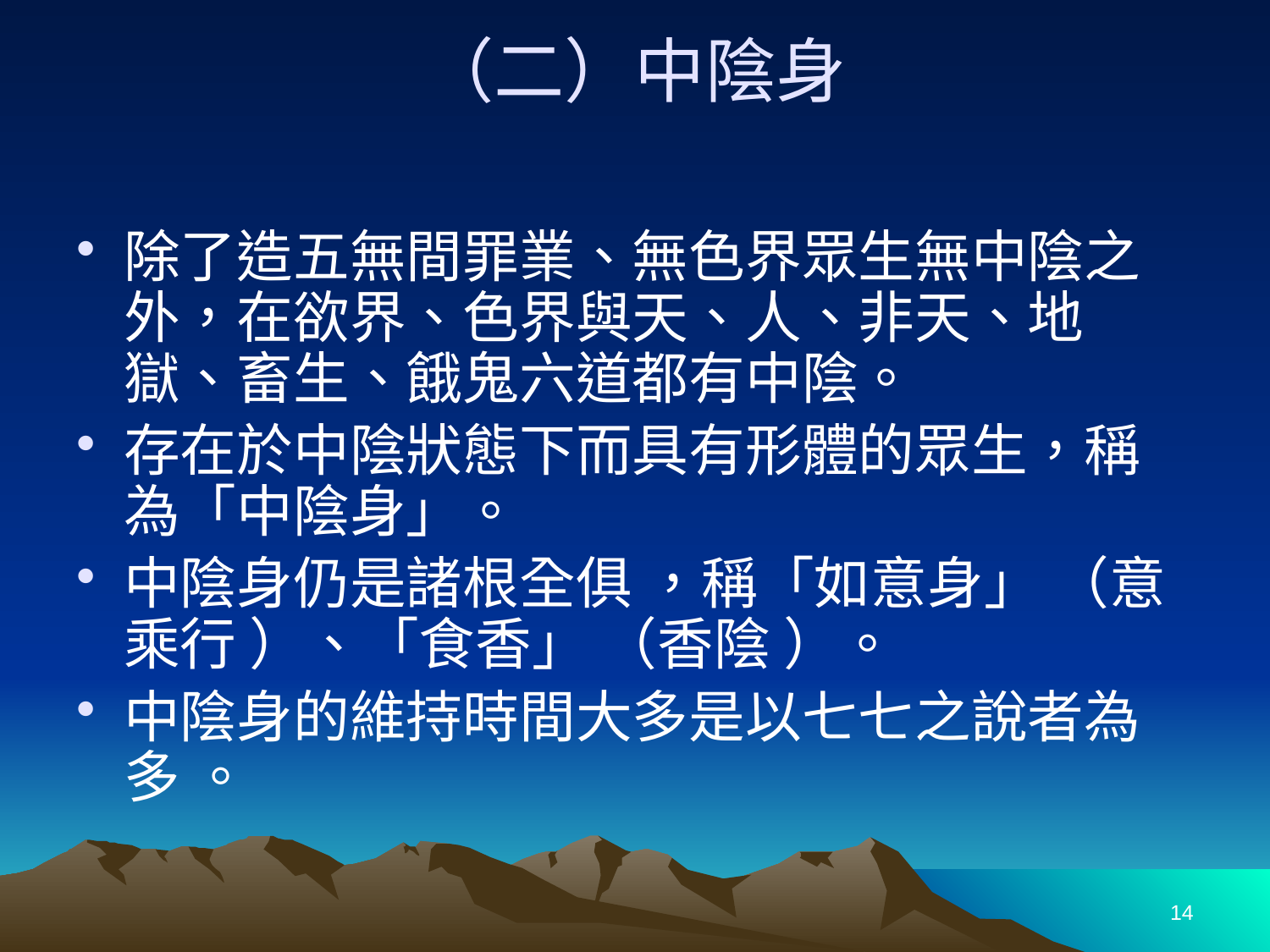

# （二）中陰身
除了造五無間罪業、無色界眾生無中陰之外，在欲界、色界與天、人、非天、地獄、畜生、餓鬼六道都有中陰。
存在於中陰狀態下而具有形體的眾生，稱為「中陰身」。
中陰身仍是諸根全俱 ，稱「如意身」 （意乘行 ）、「食香」 （香陰 ）。
中陰身的維持時間大多是以七七之說者為多 。
14